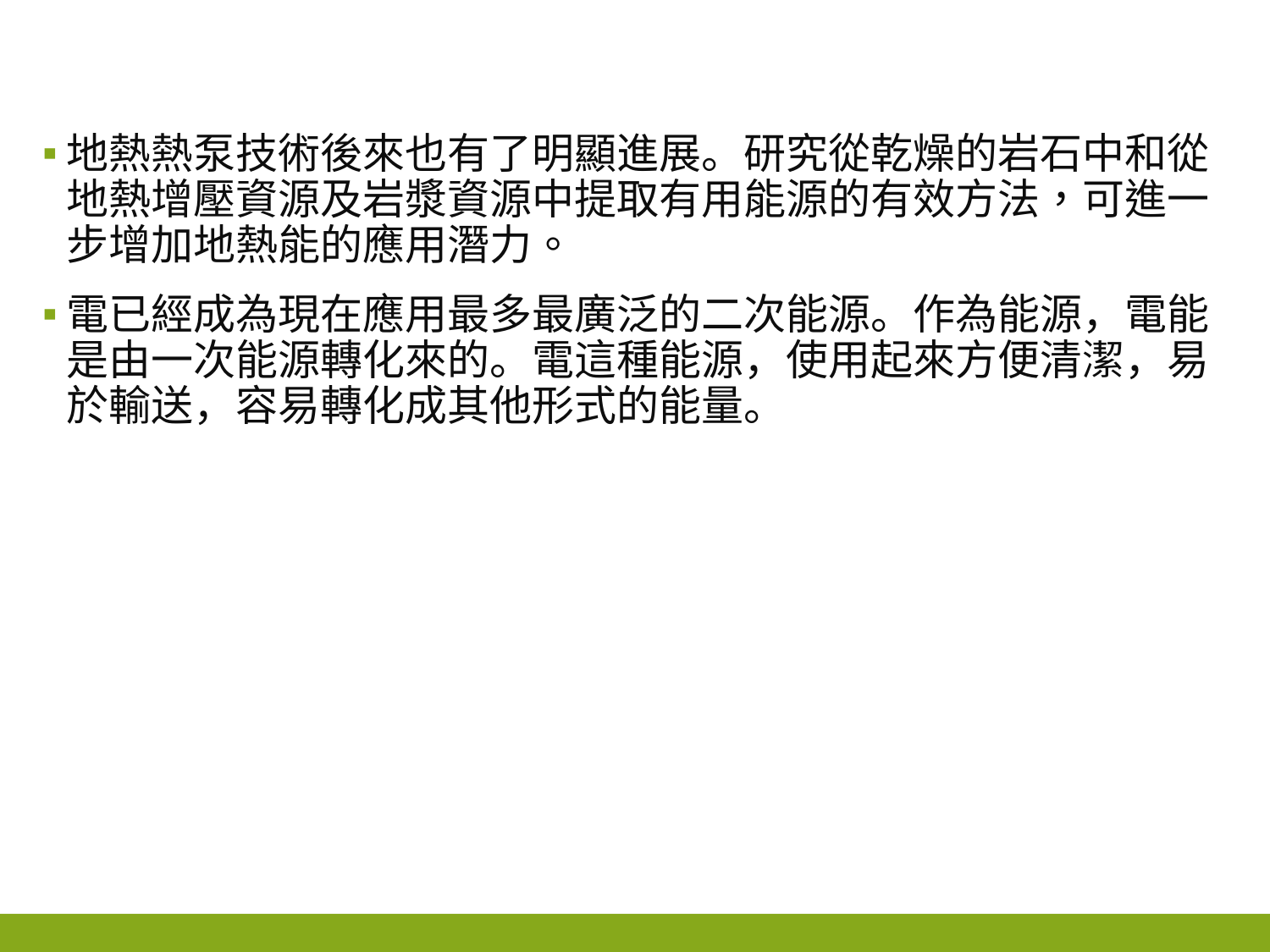

#
地熱熱泵技術後來也有了明顯進展。研究從乾燥的岩石中和從地熱增壓資源及岩漿資源中提取有用能源的有效方法，可進一步增加地熱能的應用潛力。
電已經成為現在應用最多最廣泛的二次能源。作為能源，電能是由一次能源轉化來的。電這種能源，使用起來方便清潔，易於輸送，容易轉化成其他形式的能量。